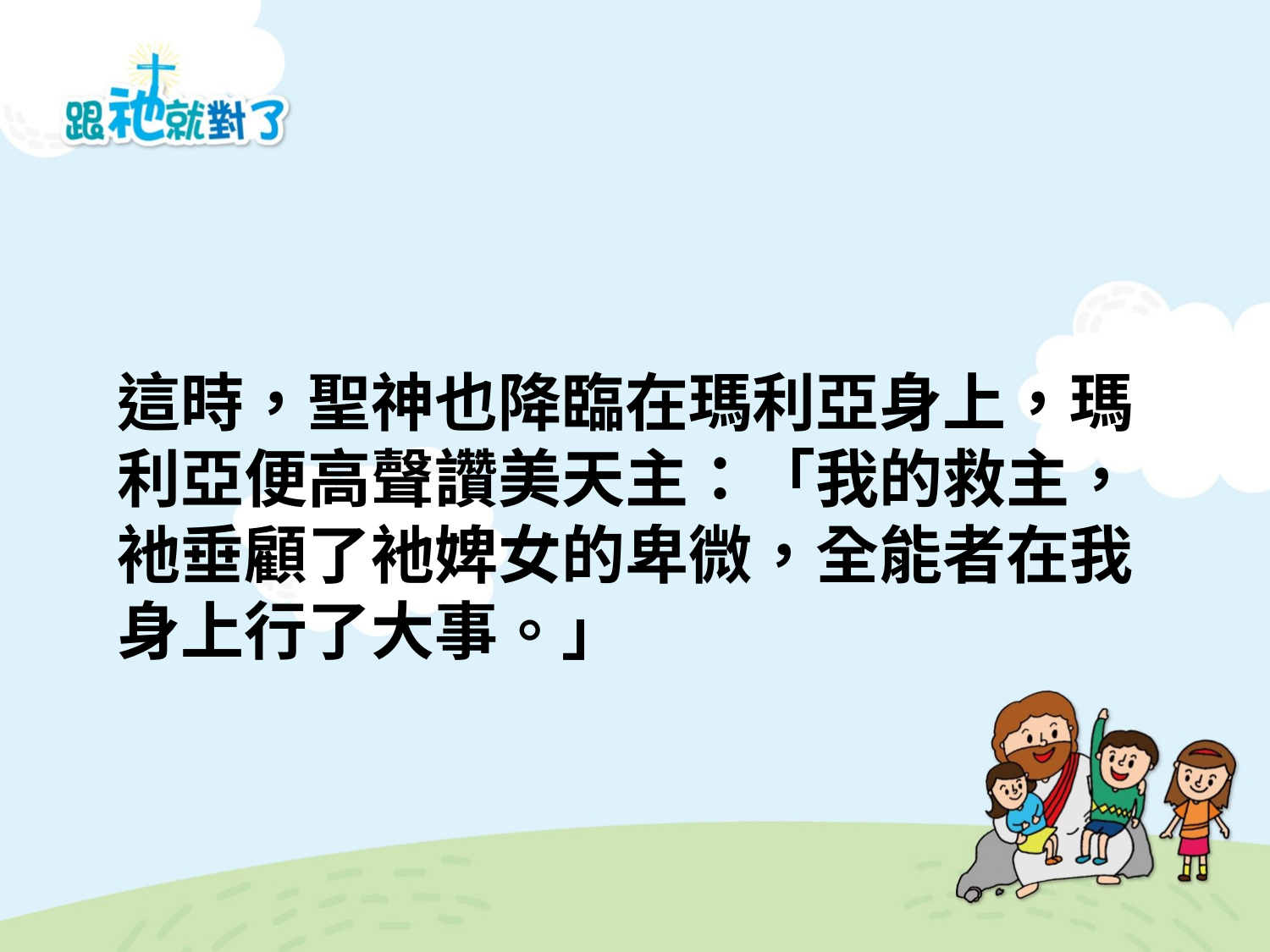

這時，聖神也降臨在瑪利亞身上，瑪利亞便高聲讚美天主：「我的救主，衪垂顧了衪婢女的卑微，全能者在我身上行了大事。」